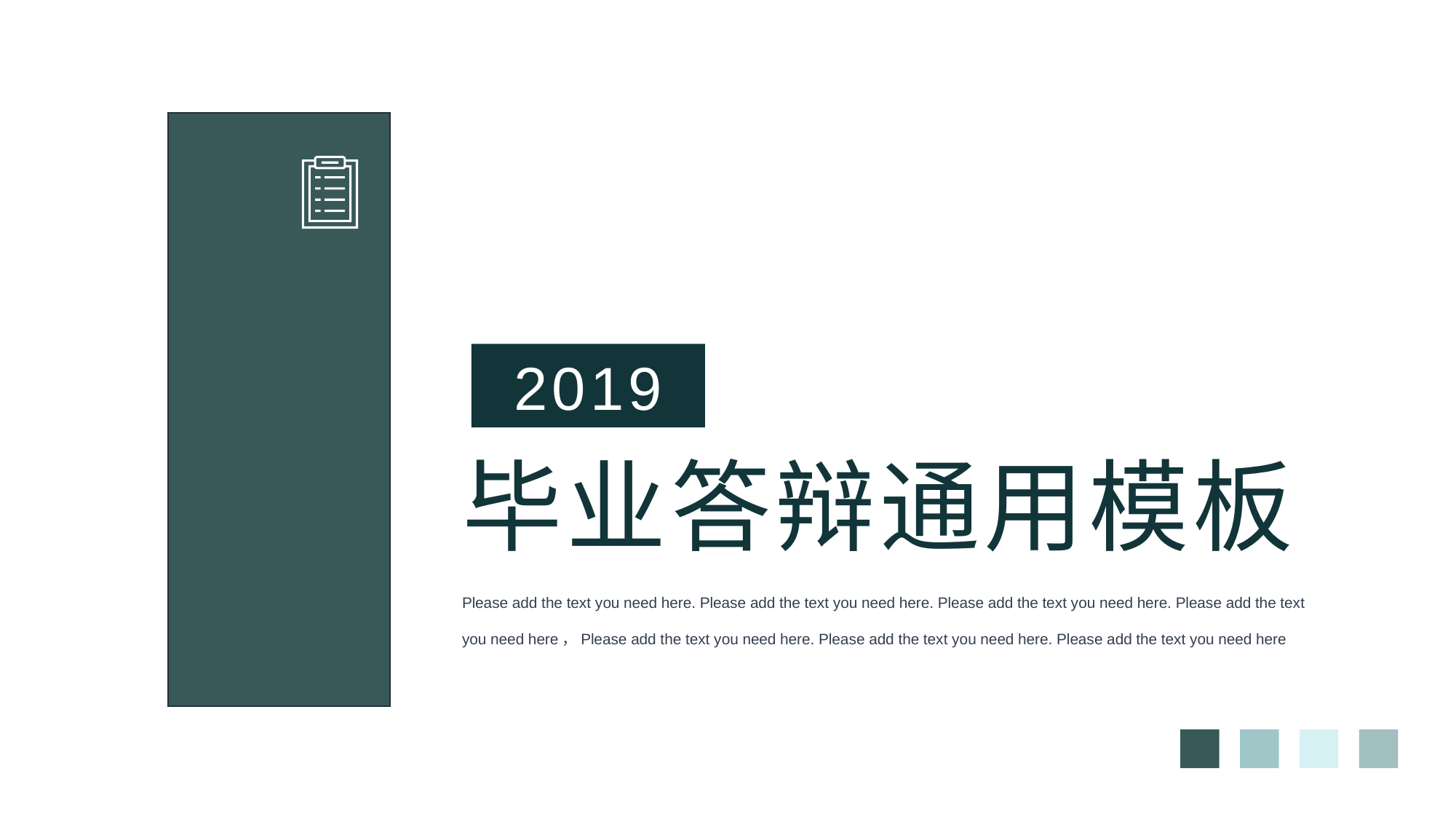

2019
毕业答辩通用模板
Please add the text you need here. Please add the text you need here. Please add the text you need here. Please add the text you need here，Please add the text you need here. Please add the text you need here. Please add the text you need here